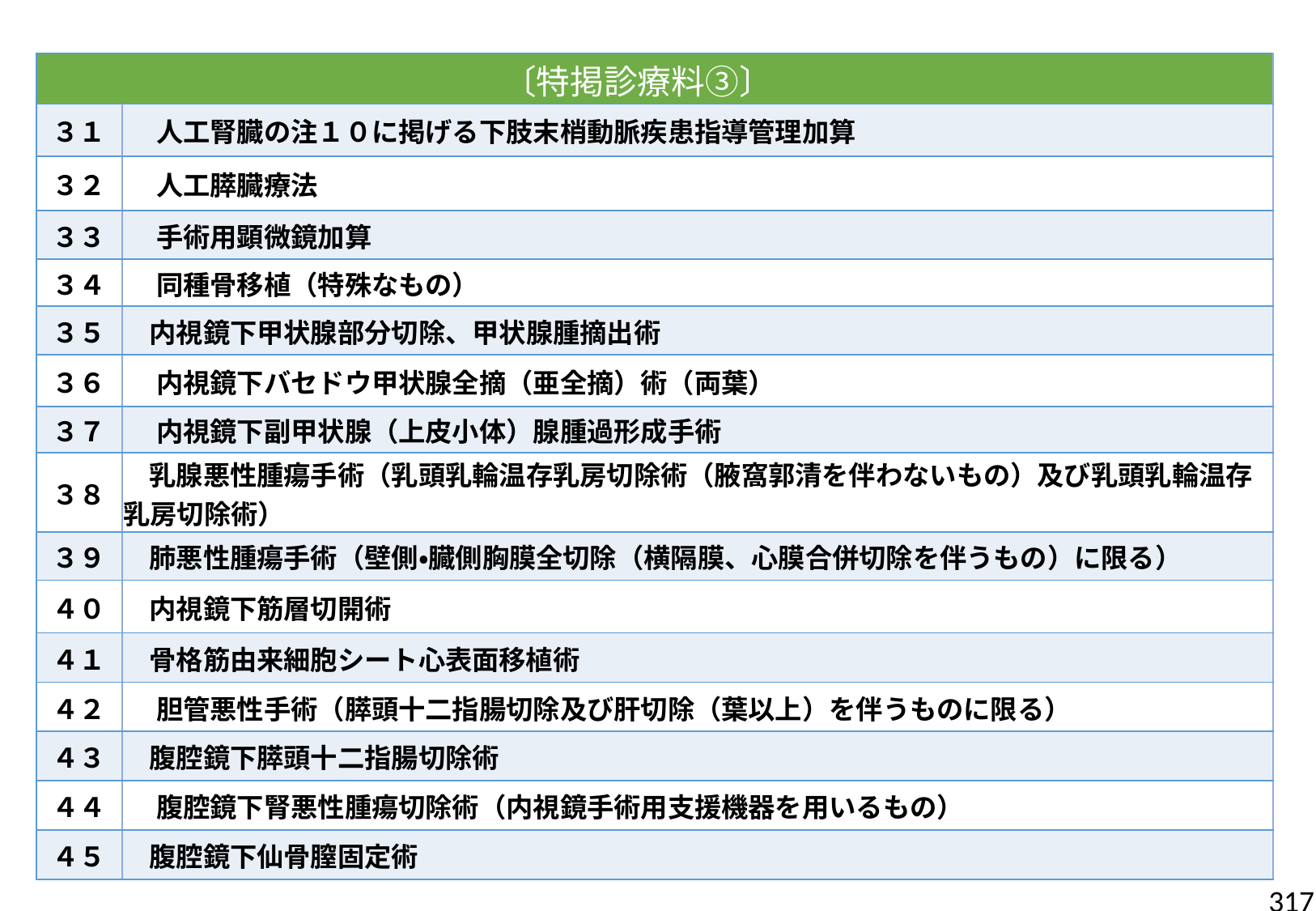

| 〔特掲診療料③〕 |  |
| --- | --- |
| ３１ | 人工腎臓の注１０に掲げる下肢末梢動脈疾患指導管理加算 |
| ３２ | 人工膵臓療法 |
| ３３ | 手術用顕微鏡加算 |
| ３４ | 同種骨移植（特殊なもの） |
| ３５ | 内視鏡下甲状腺部分切除、甲状腺腫摘出術 |
| ３６ | 内視鏡下バセドウ甲状腺全摘（亜全摘）術（両葉） |
| ３７ | 内視鏡下副甲状腺（上皮小体）腺腫過形成手術 |
| ３８ | 乳腺悪性腫瘍手術（乳頭乳輪温存乳房切除術（腋窩郭清を伴わないもの）及び乳頭乳輪温存乳房切除術） |
| ３９ | 肺悪性腫瘍手術（壁側・臓側胸膜全切除（横隔膜、心膜合併切除を伴うもの）に限る） |
| ４０ | 内視鏡下筋層切開術 |
| ４１ | 骨格筋由来細胞シート心表面移植術 |
| ４２ | 胆管悪性手術（膵頭十二指腸切除及び肝切除（葉以上）を伴うものに限る） |
| ４３ | 腹腔鏡下膵頭十二指腸切除術 |
| ４４ | 腹腔鏡下腎悪性腫瘍切除術（内視鏡手術用支援機器を用いるもの） |
| ４５ | 腹腔鏡下仙骨膣固定術 |
317